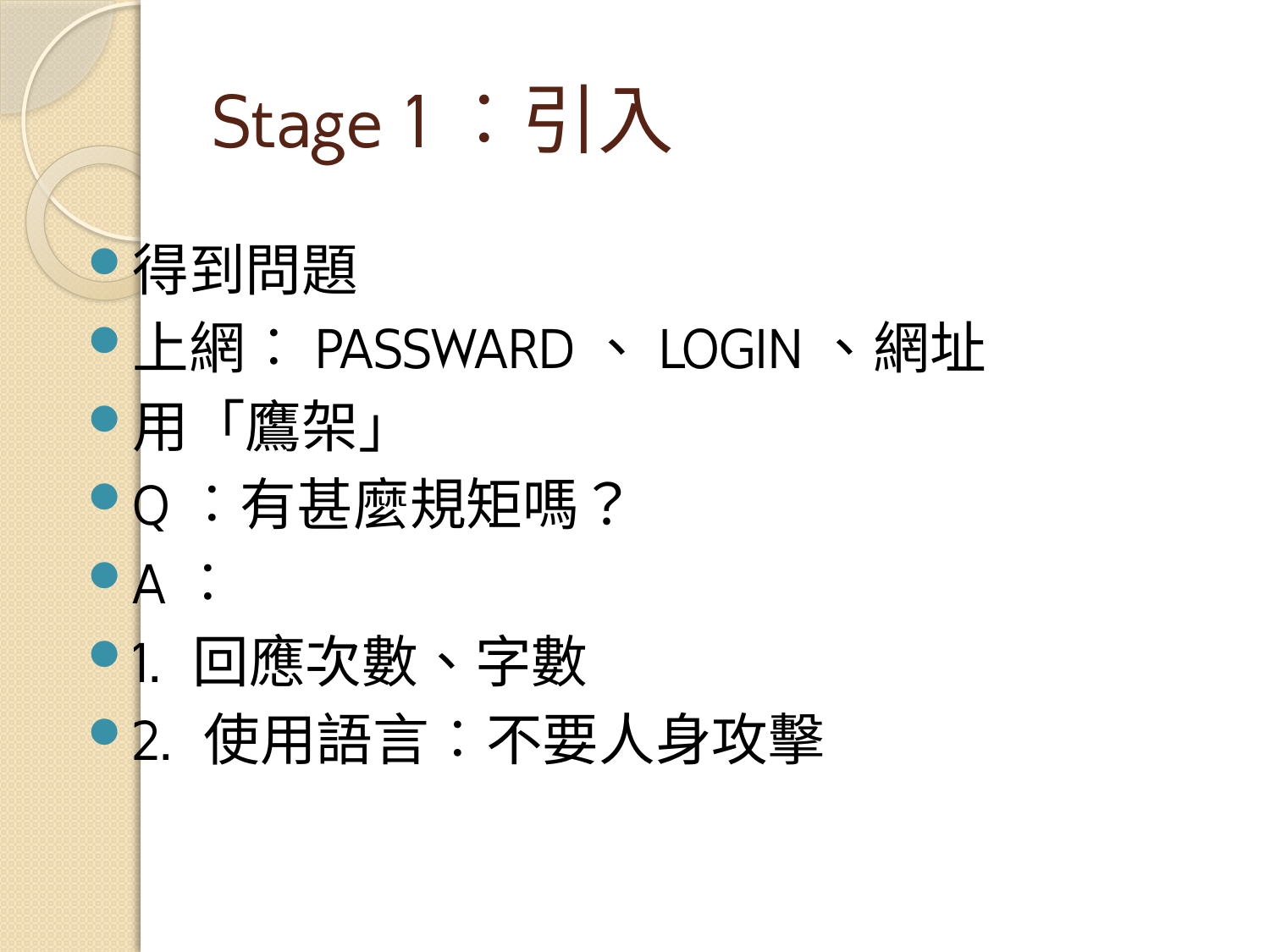

# Stage 1︰引入
得到問題
上網︰PASSWARD、LOGIN、網址
用「鷹架」
Q︰有甚麼規矩嗎？
A︰
1. 回應次數、字數
2. 使用語言︰不要人身攻擊